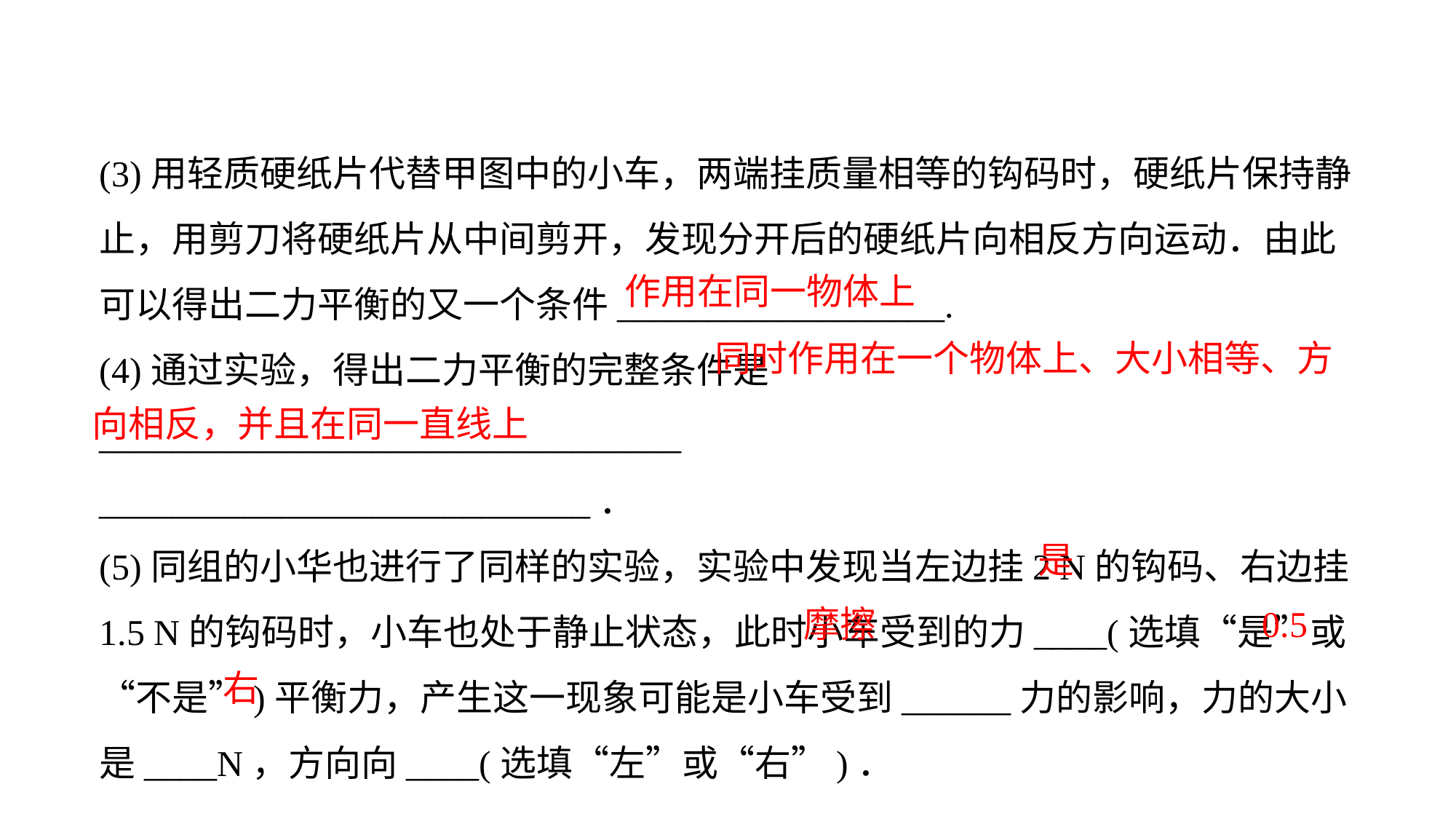

(3)用轻质硬纸片代替甲图中的小车，两端挂质量相等的钩码时，硬纸片保持静止，用剪刀将硬纸片从中间剪开，发现分开后的硬纸片向相反方向运动．由此可以得出二力平衡的又一个条件__________________.
(4)通过实验，得出二力平衡的完整条件是________________________________
___________________________．
(5)同组的小华也进行了同样的实验，实验中发现当左边挂2 N的钩码、右边挂1.5 N的钩码时，小车也处于静止状态，此时小车受到的力____(选填“是”或“不是”)平衡力，产生这一现象可能是小车受到______力的影响，力的大小是____N，方向向____(选填“左”或“右”)．
作用在同一物体上
                                                                           同时作用在一个物体上、大小相等、方向相反，并且在同一直线上
是
摩擦
0.5
右